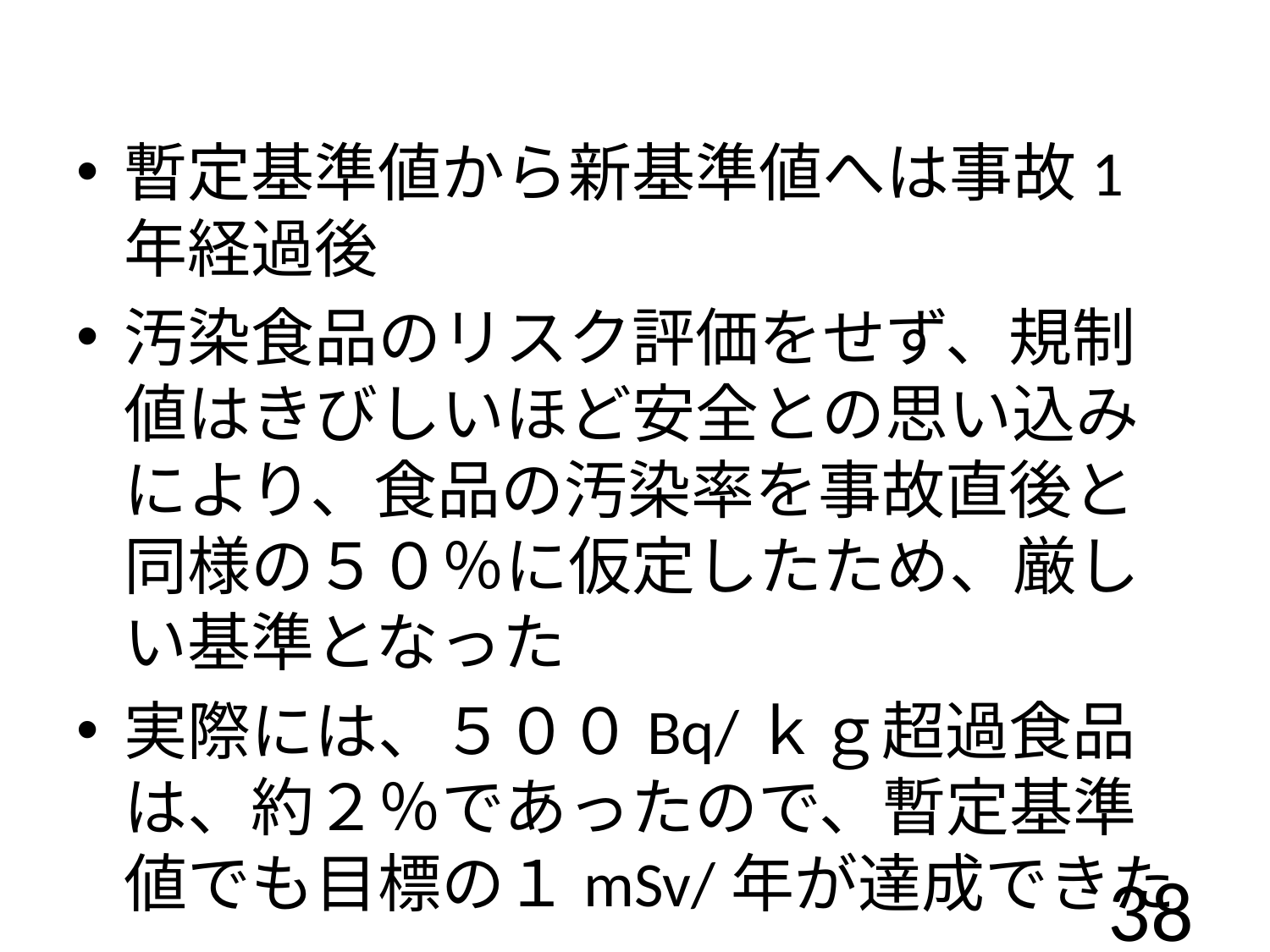

暫定基準値から新基準値へは事故1年経過後
汚染食品のリスク評価をせず、規制値はきびしいほど安全との思い込みにより、食品の汚染率を事故直後と同様の５０％に仮定したため、厳しい基準となった
実際には、５００Bq/ｋｇ超過食品は、約２％であったので、暫定基準値でも目標の１mSv/年が達成できた
38